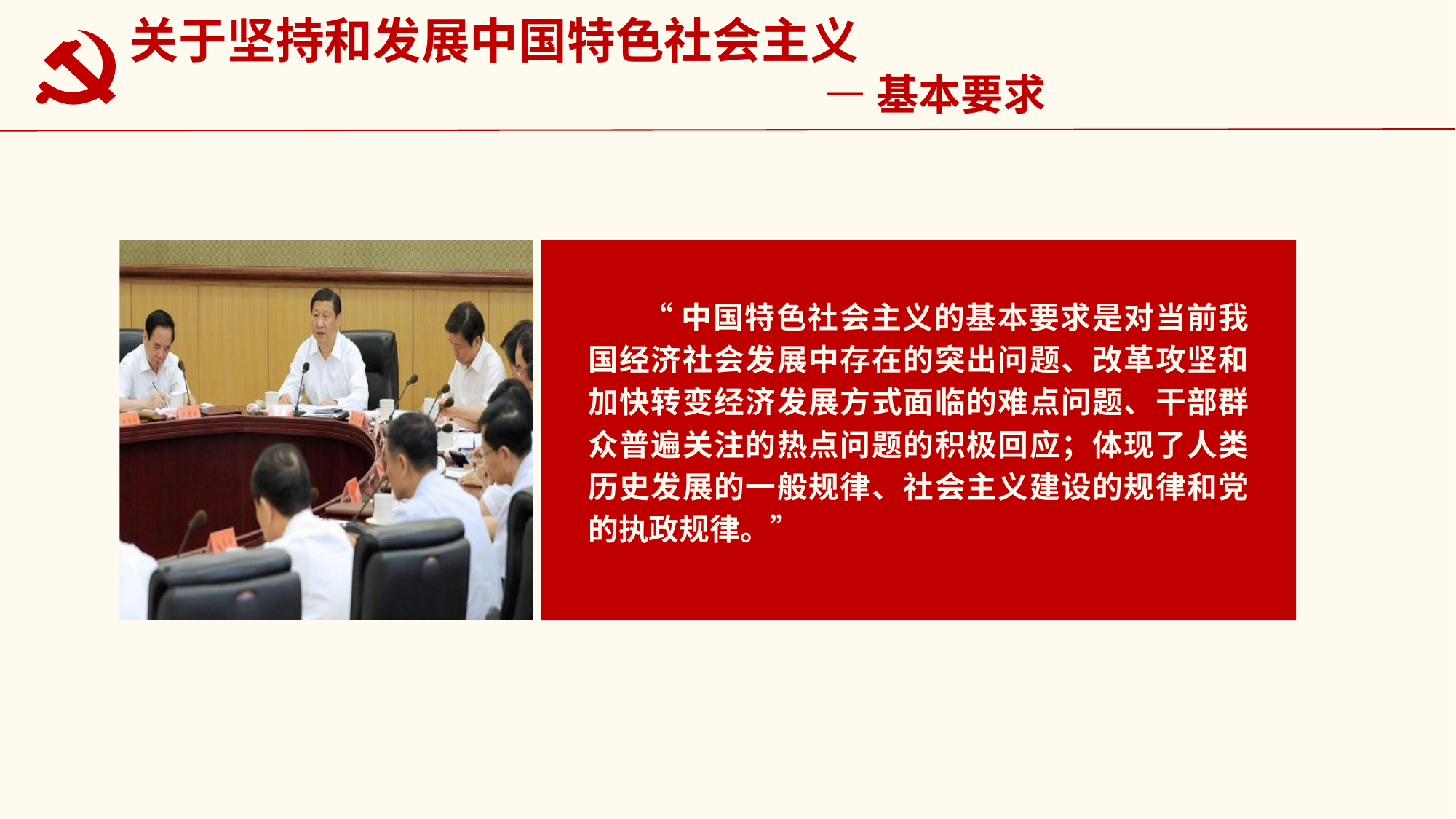

关于坚持和发展中国特色社会主义
—基本要求

“中国特色社会主义的基本要求是对当前我国经济社会发展中存在的突出问题、改革攻坚和加快转变经济发展方式面临的难点问题、干部群众普遍关注的热点问题的积极回应；体现了人类历史发展的一般规律、社会主义建设的规律和党的执政规律。”